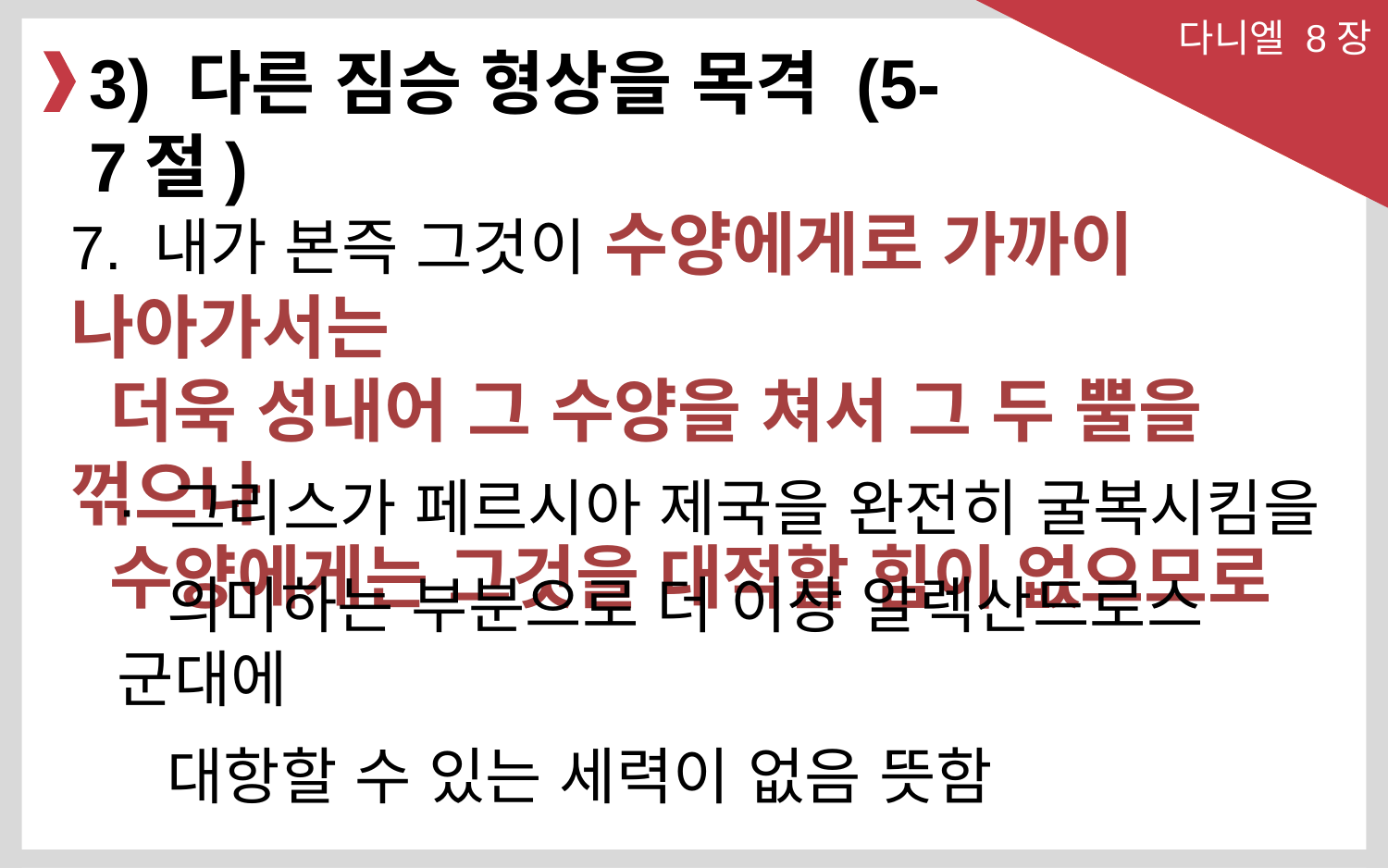

다니엘 8장
3) 다른 짐승 형상을 목격 (5-7절)

7. 내가 본즉 그것이 수양에게로 가까이 나아가서는
  더욱 성내어 그 수양을 쳐서 그 두 뿔을 꺾으나
  수양에게는 그것을 대적할 힘이 없으므로
· 그리스가 페르시아 제국을 완전히 굴복시킴을
  의미하는 부분으로 더 이상 알렉산드로스 군대에
  대항할 수 있는 세력이 없음 뜻함